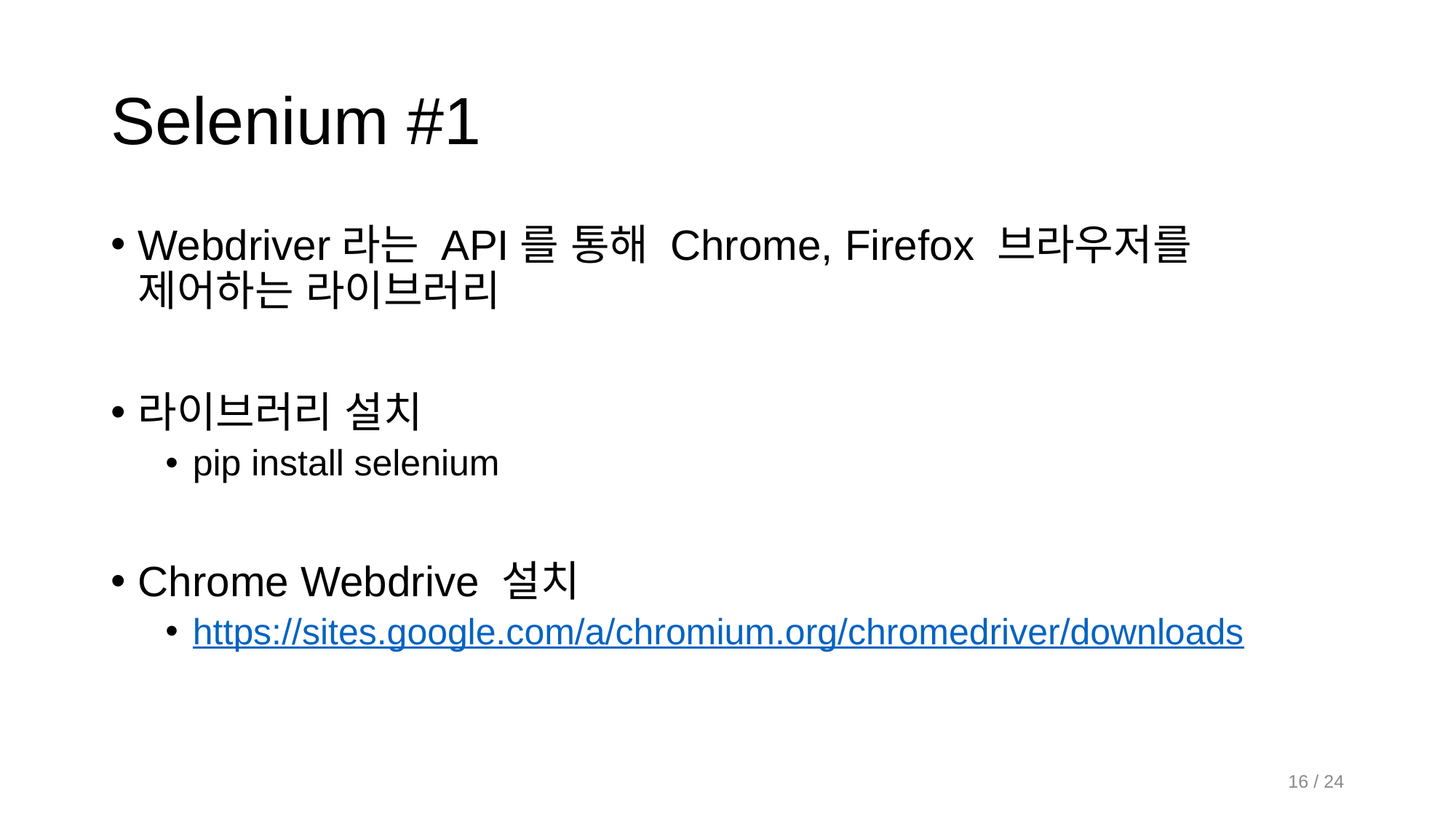

# Selenium #1
Webdriver라는 API를 통해 Chrome, Firefox 브라우저를 제어하는 라이브러리

라이브러리 설치
pip install selenium

Chrome Webdrive 설치
https://sites.google.com/a/chromium.org/chromedriver/downloads

16 / 24